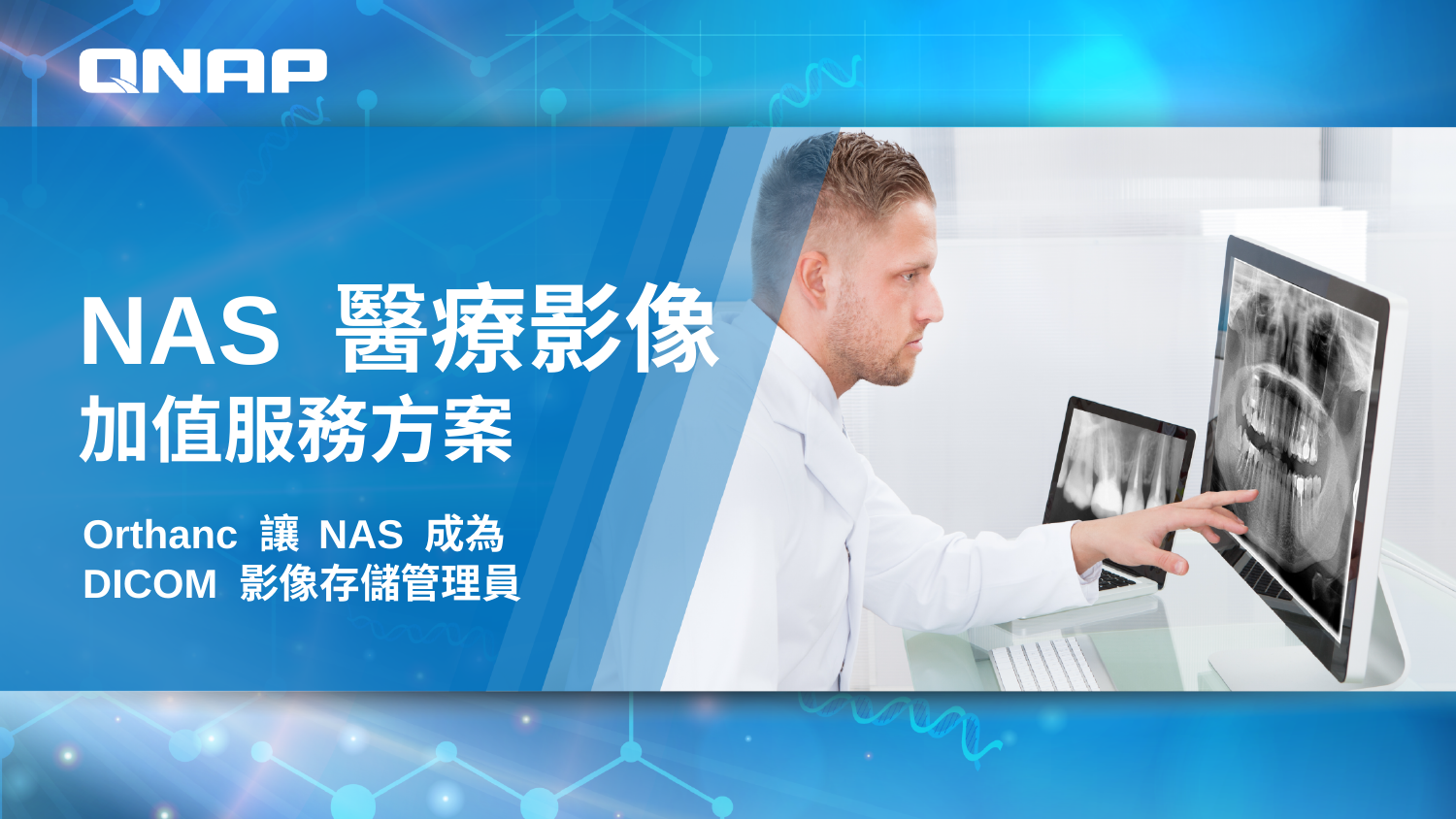

# NAS 醫療影像 加值服務方案
Orthanc 讓 NAS 成為 DICOM 影像存儲管理員